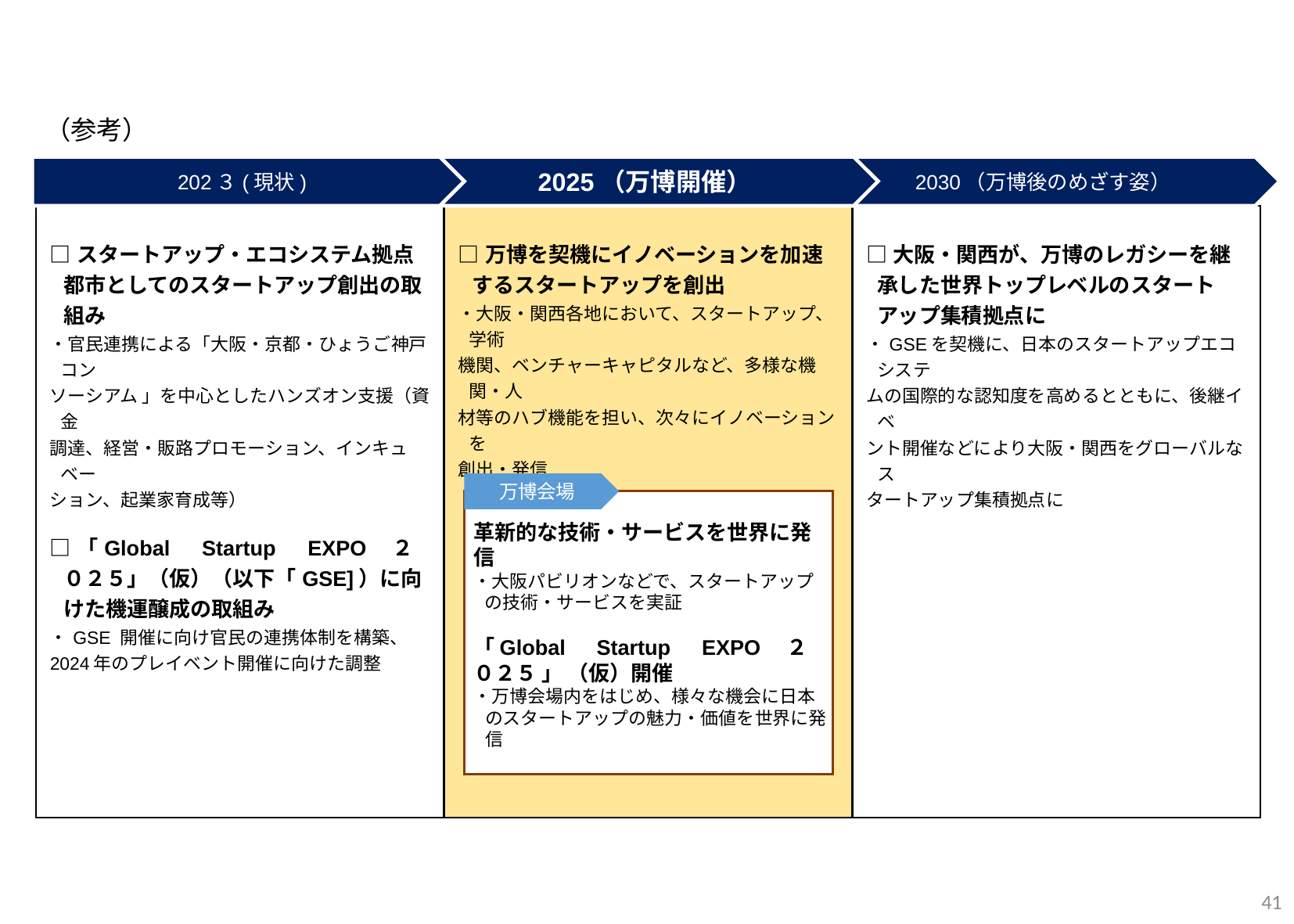

（参考）
202３(現状)
2030（万博後のめざす姿）
2025（万博開催）
| □スタートアップ・エコシステム拠点都市としてのスタートアップ創出の取組み ・官民連携による「大阪・京都・ひょうご神戸コン ソーシアム 」を中心としたハンズオン支援（資金 調達、経営・販路プロモーション、インキュベー ション、起業家育成等） □「Global　Startup　EXPO　２０２５」（仮）（以下「GSE]）に向けた機運醸成の取組み ・GSE 開催に向け官民の連携体制を構築、 2024年のプレイベント開催に向けた調整 | □万博を契機にイノベーションを加速するスタートアップを創出 ・大阪・関西各地において、スタートアップ、学術 機関、ベンチャーキャピタルなど、多様な機関・人 材等のハブ機能を担い、次々にイノベーションを 創出・発信 | □大阪・関西が、万博のレガシーを継承した世界トップレベルのスタートアップ集積拠点に ・GSEを契機に、日本のスタートアップエコシステ ムの国際的な認知度を高めるとともに、後継イベ ント開催などにより大阪・関西をグローバルなス タートアップ集積拠点に |
| --- | --- | --- |
万博会場
革新的な技術・サービスを世界に発信
・大阪パビリオンなどで、スタートアップの技術・サービスを実証

「Global　Startup　EXPO　２０２５ 」 （仮）開催
・万博会場内をはじめ、様々な機会に日本のスタートアップの魅力・価値を世界に発信
41